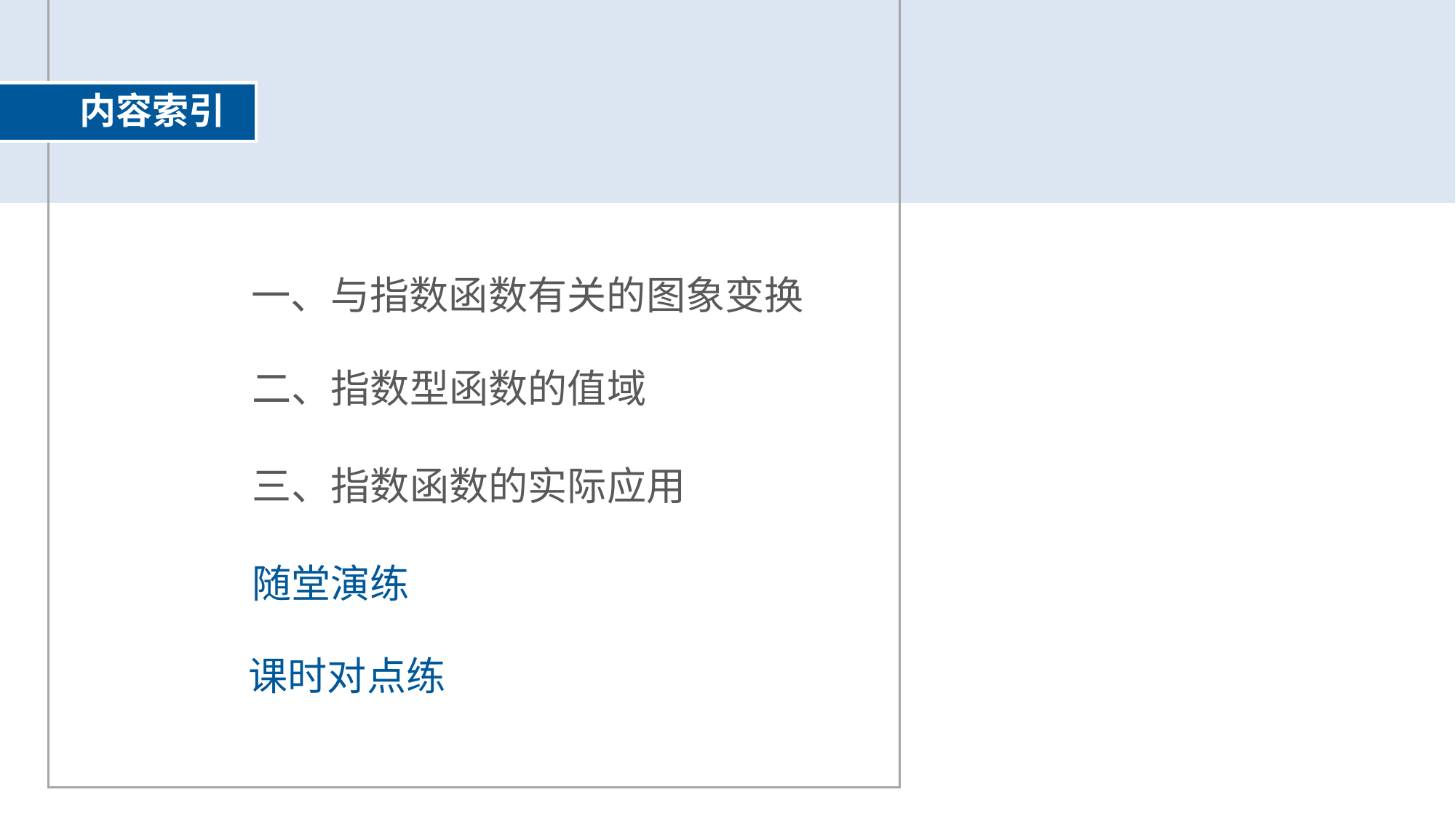

内容索引

一、与指数函数有关的图象变换
二、指数型函数的值域
三、指数函数的实际应用
随堂演练
课时对点练